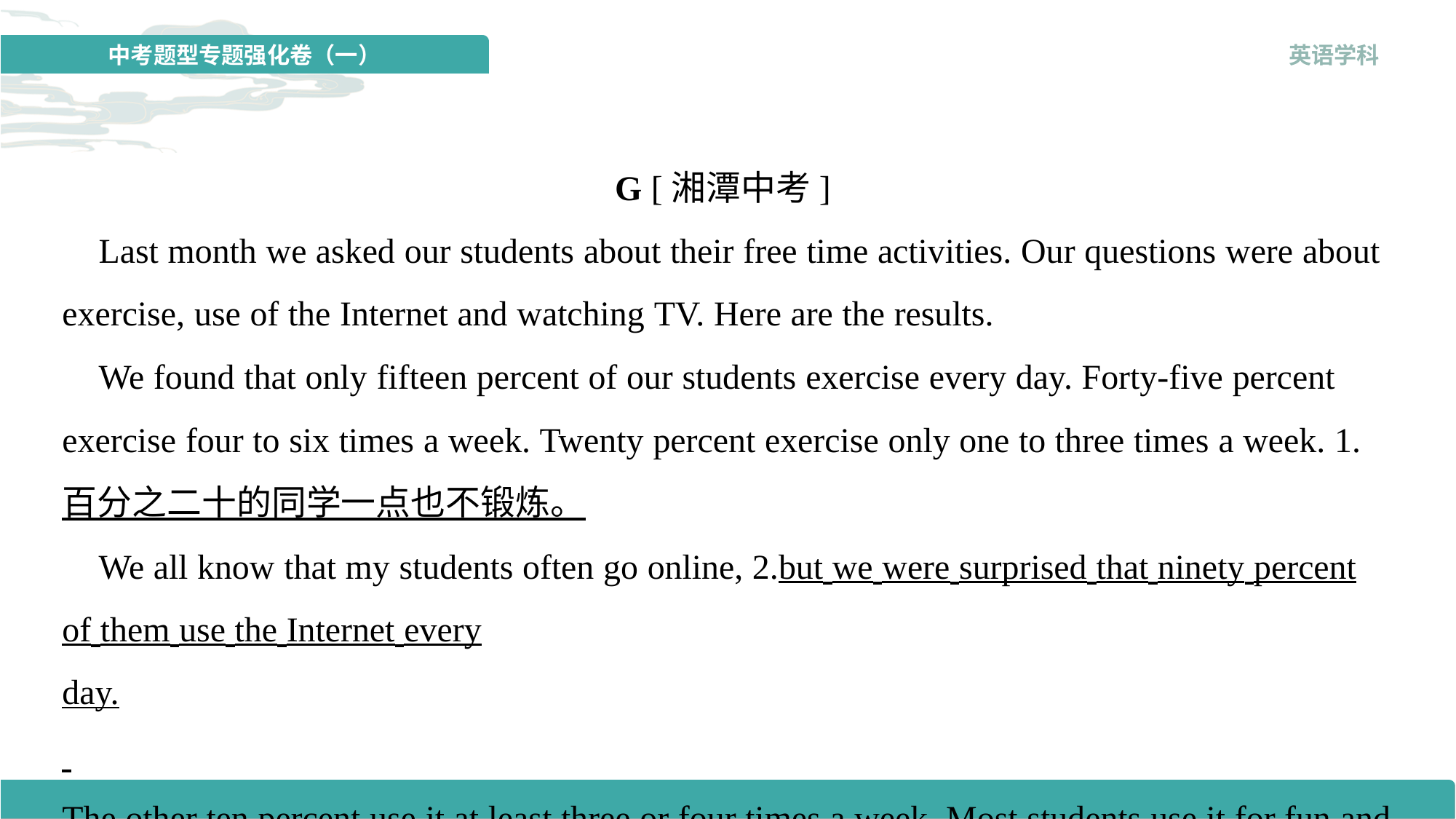

G [湘潭中考]
    Last month we asked our students about their free time activities. Our questions were about exercise, use of the Internet and watching TV. Here are the results.
    We found that only fifteen percent of our students exercise every day. Forty-five percent exercise four to six times a week. Twenty percent exercise only one to three times a week. 1.百分之二十的同学一点也不锻炼。
    We all know that my students often go online, 2.but we were surprised that ninety percent of them use the Internet every day.. .The other ten percent use it at least three or four times a week. Most students use it for fun and not for homework.